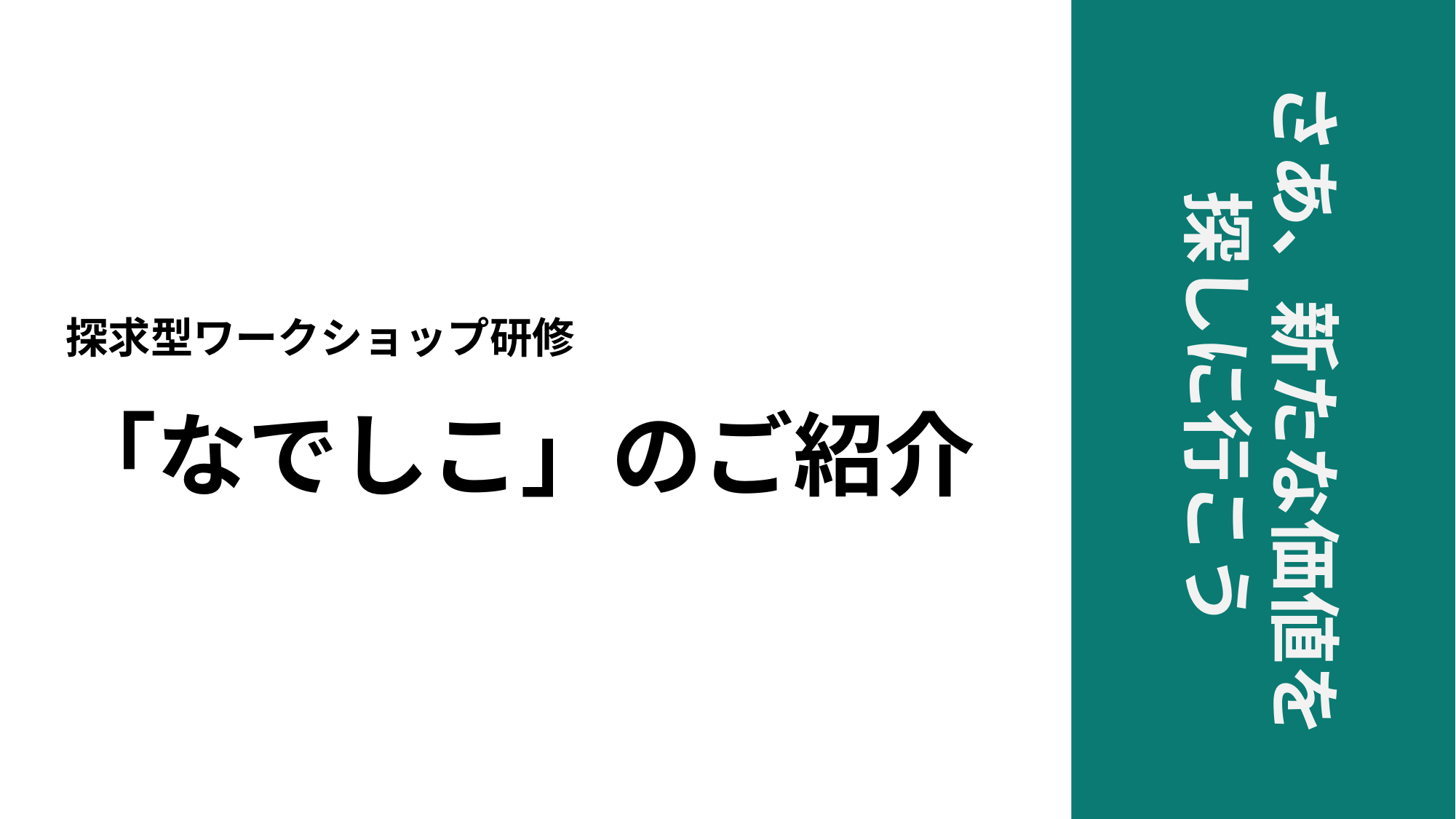

さあ、新たな価値を
探しに行こう
探求型ワークショップ研修
「なでしこ」のご紹介